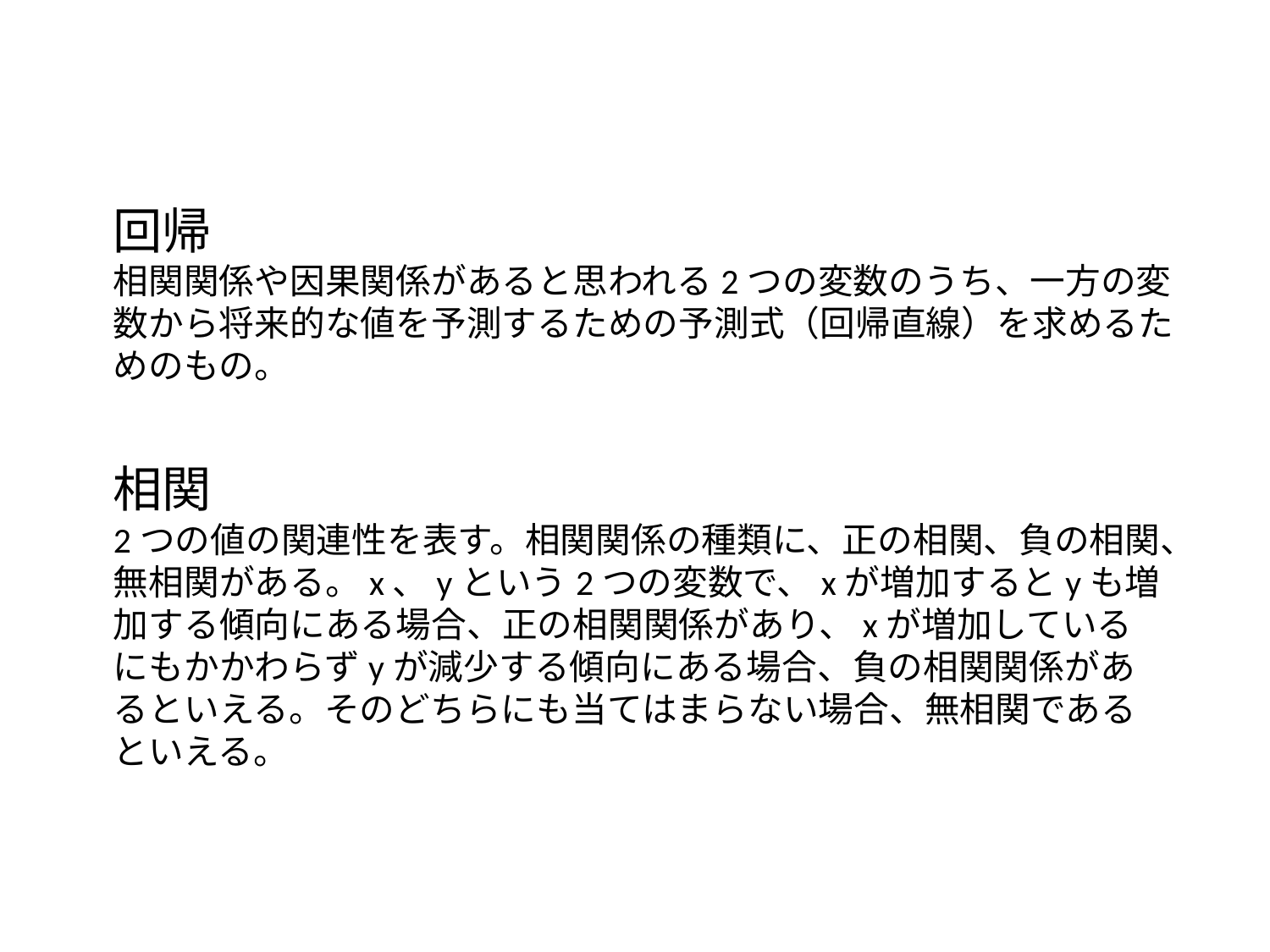

回帰
相関関係や因果関係があると思われる2つの変数のうち、一方の変数から将来的な値を予測するための予測式（回帰直線）を求めるためのもの。
相関
2つの値の関連性を表す。相関関係の種類に、正の相関、負の相関、無相関がある。x、yという2つの変数で、xが増加するとyも増加する傾向にある場合、正の相関関係があり、xが増加しているにもかかわらずyが減少する傾向にある場合、負の相関関係があるといえる。そのどちらにも当てはまらない場合、無相関であるといえる。